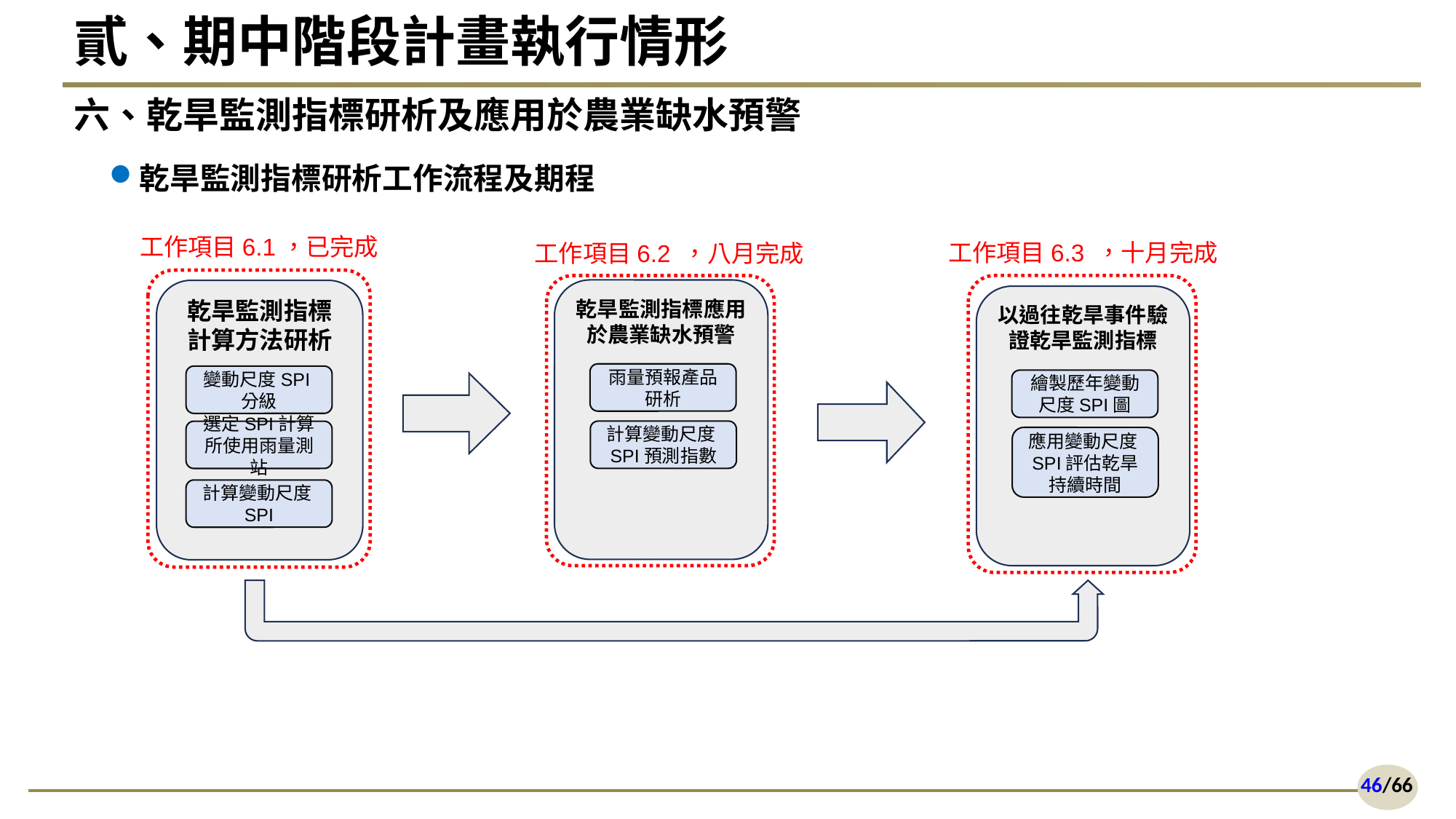

# 貳、期中階段計畫執行情形
六、乾旱監測指標研析及應用於農業缺水預警

乾旱監測指標研析工作流程及期程
工作項目6.1，已完成
工作項目6.3 ，十月完成
工作項目6.2 ，八月完成

乾旱監測指標應用於農業缺水預警
乾旱監測指標計算方法研析
以過往乾旱事件驗證乾旱監測指標
雨量預報產品研析
變動尺度SPI分級
繪製歷年變動尺度SPI圖

計算變動尺度SPI預測指數
選定SPI計算所使用雨量測站
應用變動尺度SPI評估乾旱持續時間
計算變動尺度SPI

46/66